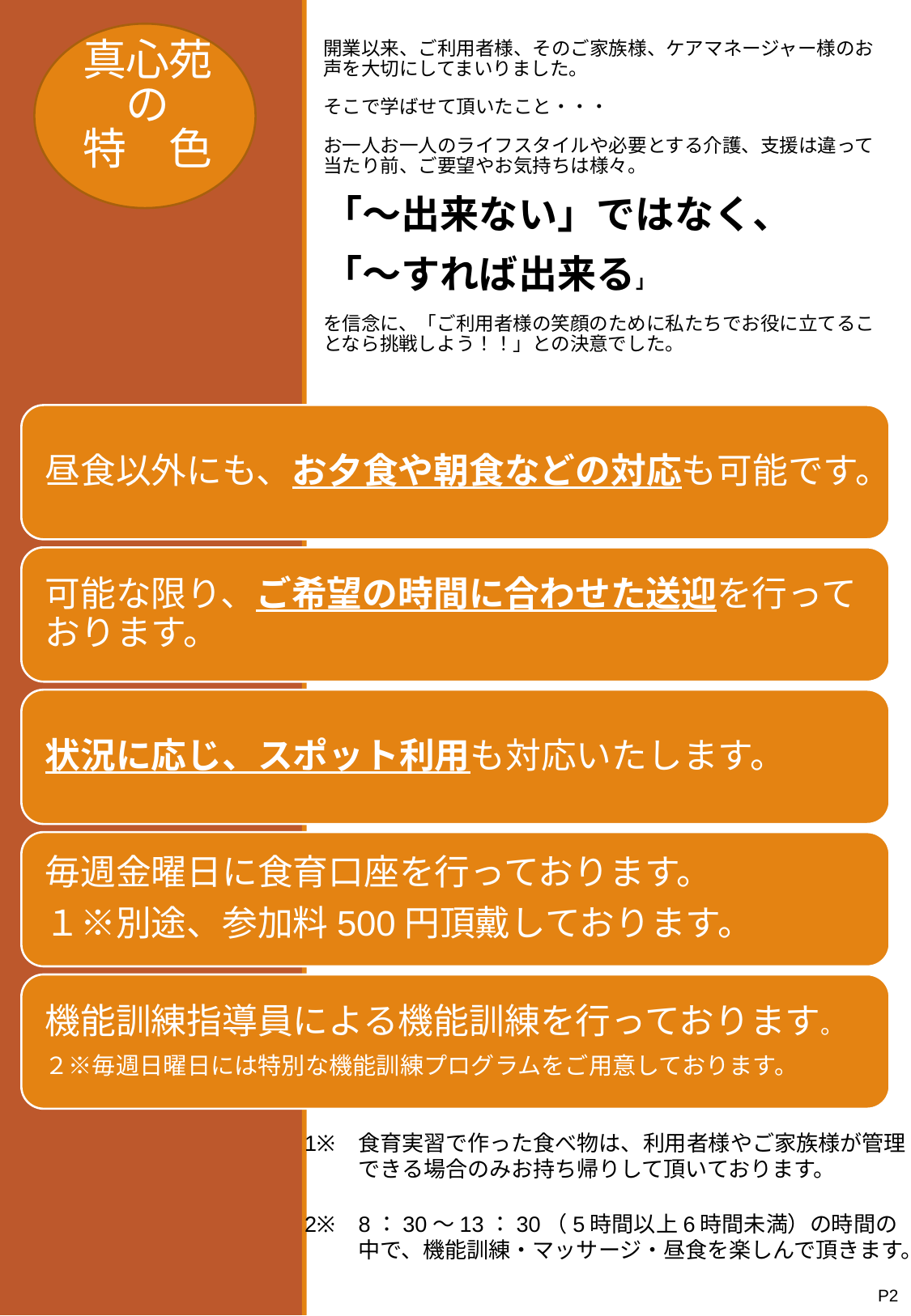

# 真心苑 　の 特　色
開業以来、ご利用者様、そのご家族様、ケアマネージャー様のお声を大切にしてまいりました。
そこで学ばせて頂いたこと・・・
お一人お一人のライフスタイルや必要とする介護、支援は違って当たり前、ご要望やお気持ちは様々。
「～出来ない」ではなく、
「～すれば出来る」
を信念に、「ご利用者様の笑顔のために私たちでお役に立てることなら挑戦しよう！！」との決意でした。
昼食以外にも、お夕食や朝食などの対応も可能です。
可能な限り、ご希望の時間に合わせた送迎を行っております。
状況に応じ、スポット利用も対応いたします。
毎週金曜日に食育口座を行っております。
１※別途、参加料500円頂戴しております。
機能訓練指導員による機能訓練を行っております。
２※毎週日曜日には特別な機能訓練プログラムをご用意しております。
食育実習で作った食べ物は、利用者様やご家族様が管理できる場合のみお持ち帰りして頂いております。
1※
2※
8：30～13：30（5時間以上6時間未満）の時間の中で、機能訓練・マッサージ・昼食を楽しんで頂きます。
P2